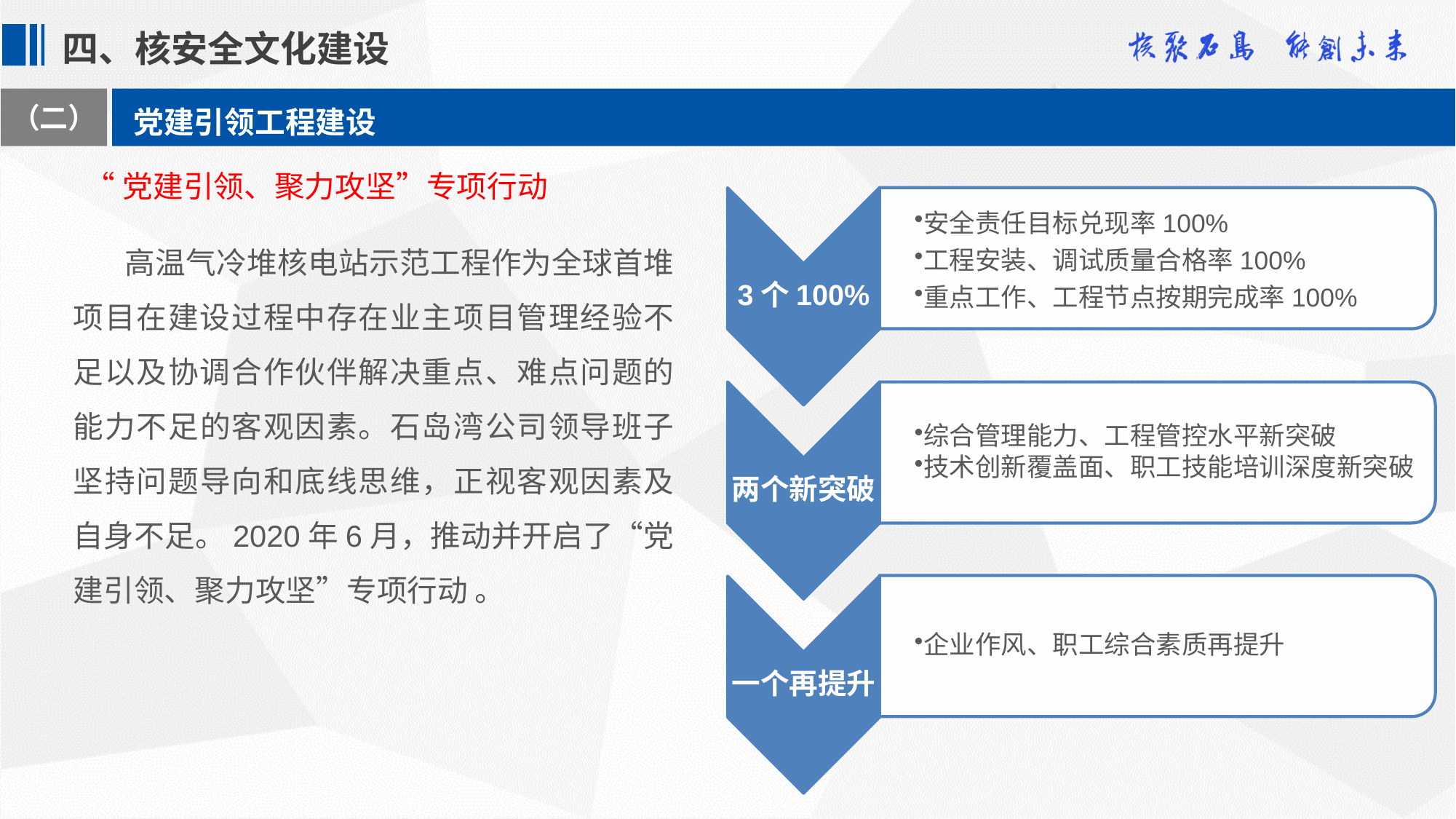

四、核安全文化建设

（二）

党建引领工程建设
“党建引领、聚力攻坚”专项行动
3个100%
安全责任目标兑现率100%
工程安装、调试质量合格率100%
重点工作、工程节点按期完成率100%
两个新突破
综合管理能力、工程管控水平新突破
技术创新覆盖面、职工技能培训深度新突破
一个再提升
企业作风、职工综合素质再提升
高温气冷堆核电站示范工程作为全球首堆项目在建设过程中存在业主项目管理经验不足以及协调合作伙伴解决重点、难点问题的能力不足的客观因素。石岛湾公司领导班子坚持问题导向和底线思维，正视客观因素及自身不足。2020年6月，推动并开启了“党建引领、聚力攻坚”专项行动 。